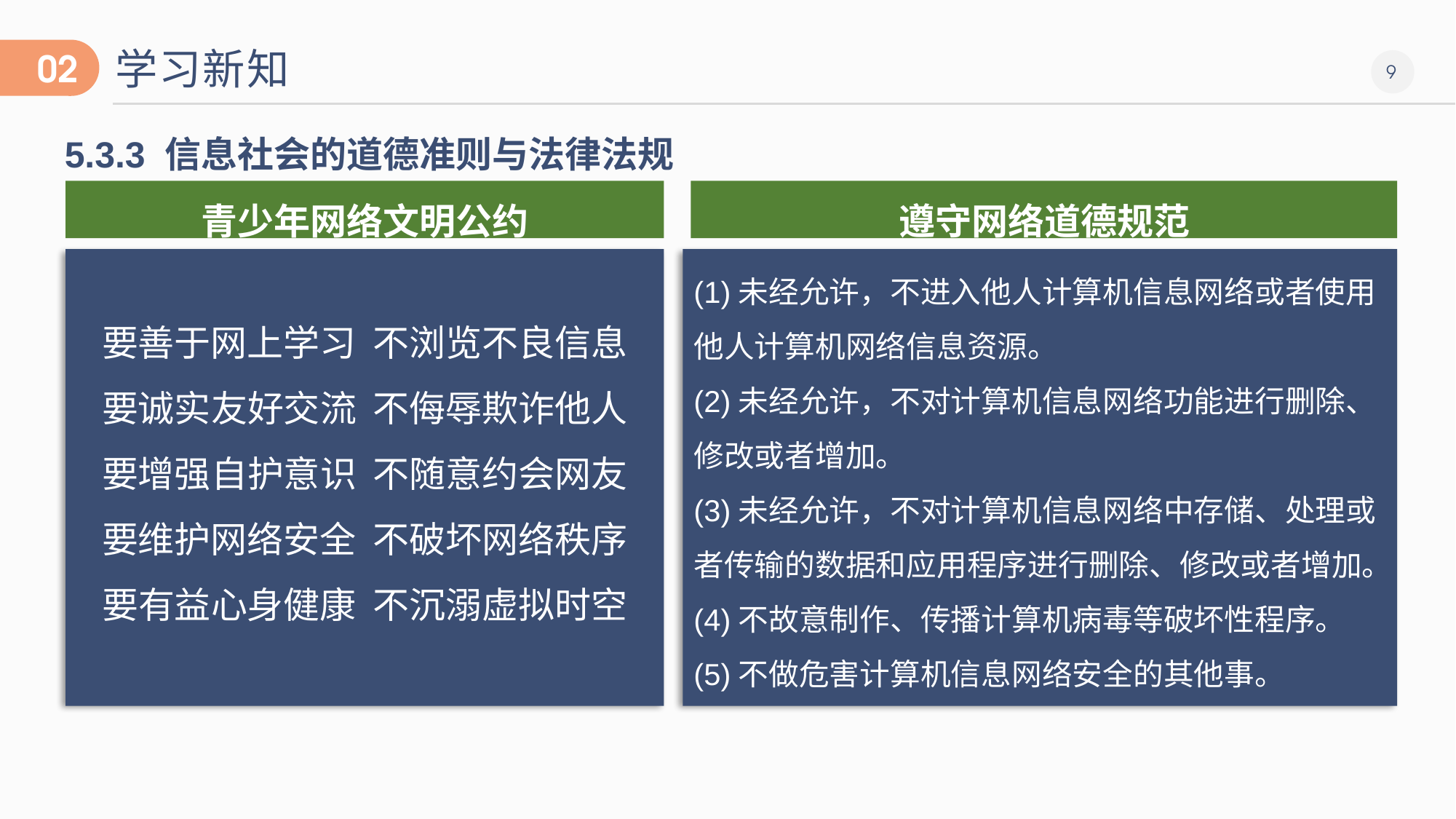

学习新知

02
5.3.3 信息社会的道德准则与法律法规
青少年网络文明公约
遵守网络道德规范

要善于网上学习  不浏览不良信息
要诚实友好交流  不侮辱欺诈他人
要增强自护意识  不随意约会网友
要维护网络安全  不破坏网络秩序
要有益心身健康  不沉溺虚拟时空
(1)未经允许，不进入他人计算机信息网络或者使用他人计算机网络信息资源。
(2)未经允许，不对计算机信息网络功能进行删除、修改或者增加。
(3)未经允许，不对计算机信息网络中存储、处理或者传输的数据和应用程序进行删除、修改或者增加。
(4)不故意制作、传播计算机病毒等破坏性程序。
(5)不做危害计算机信息网络安全的其他事。